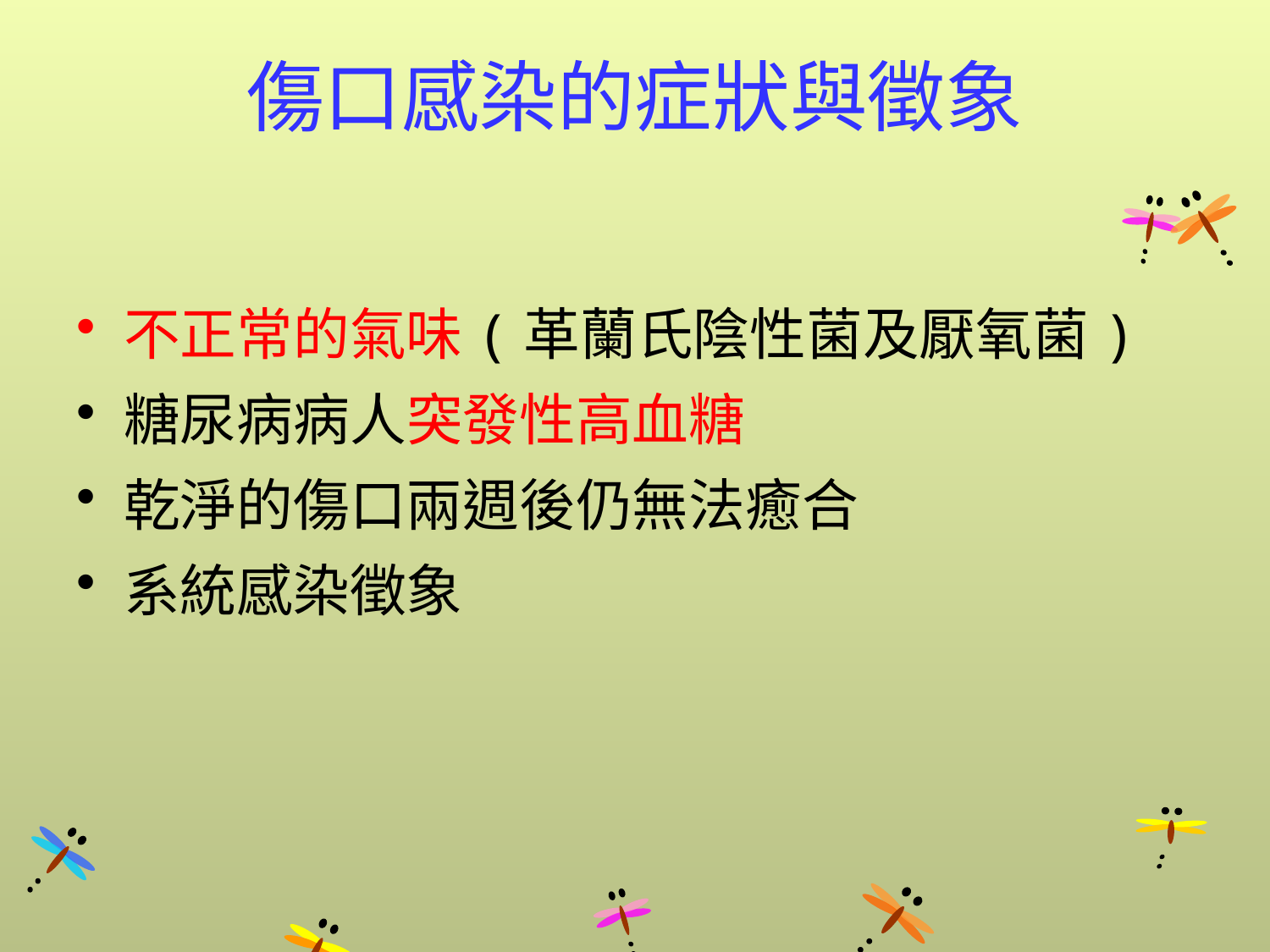

# 傷口感染的症狀與徵象
不正常的氣味(革蘭氏陰性菌及厭氧菌)
糖尿病病人突發性高血糖
乾淨的傷口兩週後仍無法癒合
系統感染徵象